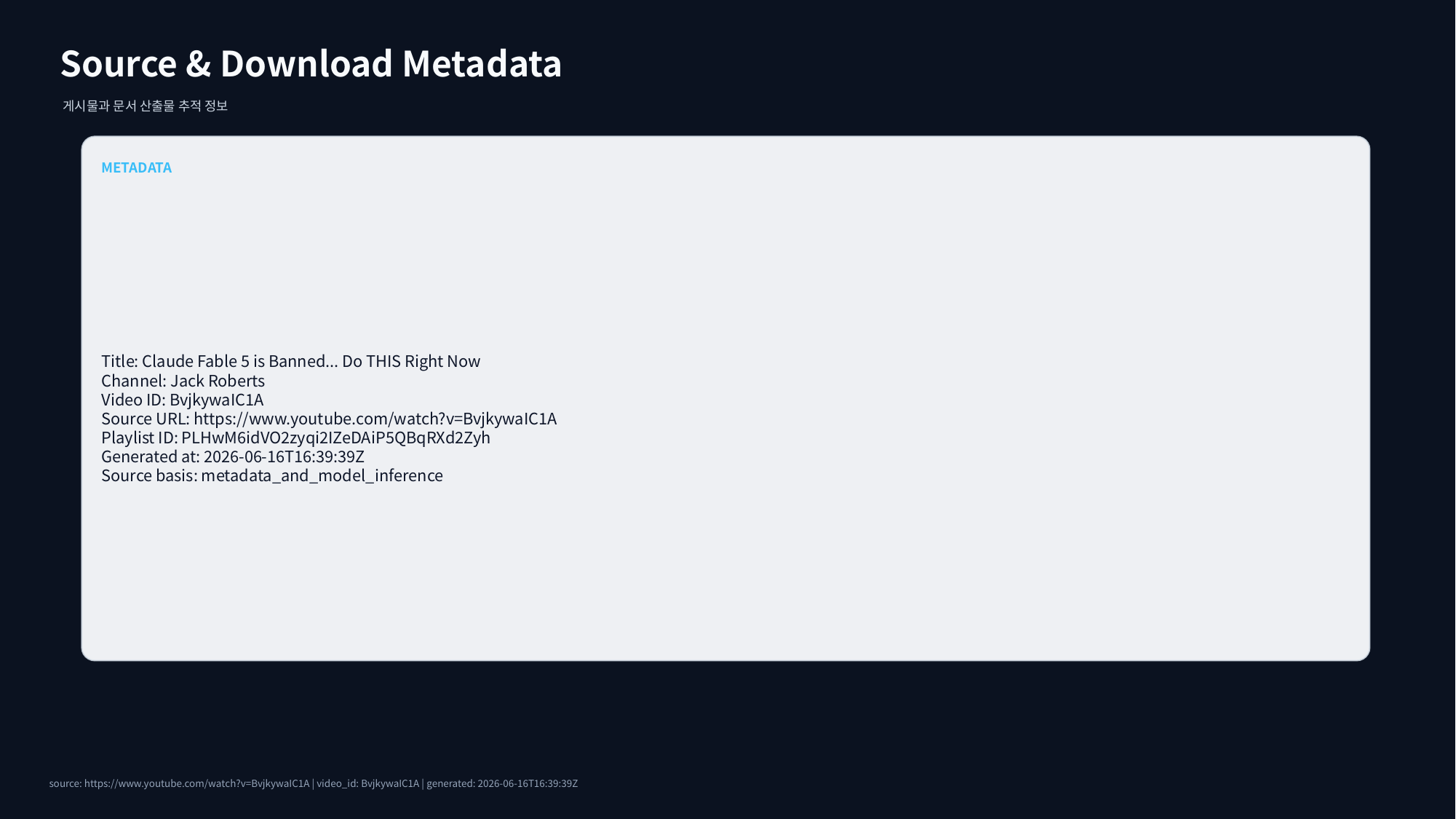

Source & Download Metadata
게시물과 문서 산출물 추적 정보

METADATA
Title: Claude Fable 5 is Banned... Do THIS Right Now
Channel: Jack Roberts
Video ID: BvjkywaIC1A
Source URL: https://www.youtube.com/watch?v=BvjkywaIC1A
Playlist ID: PLHwM6idVO2zyqi2IZeDAiP5QBqRXd2Zyh
Generated at: 2026-06-16T16:39:39Z
Source basis: metadata_and_model_inference
source: https://www.youtube.com/watch?v=BvjkywaIC1A | video_id: BvjkywaIC1A | generated: 2026-06-16T16:39:39Z